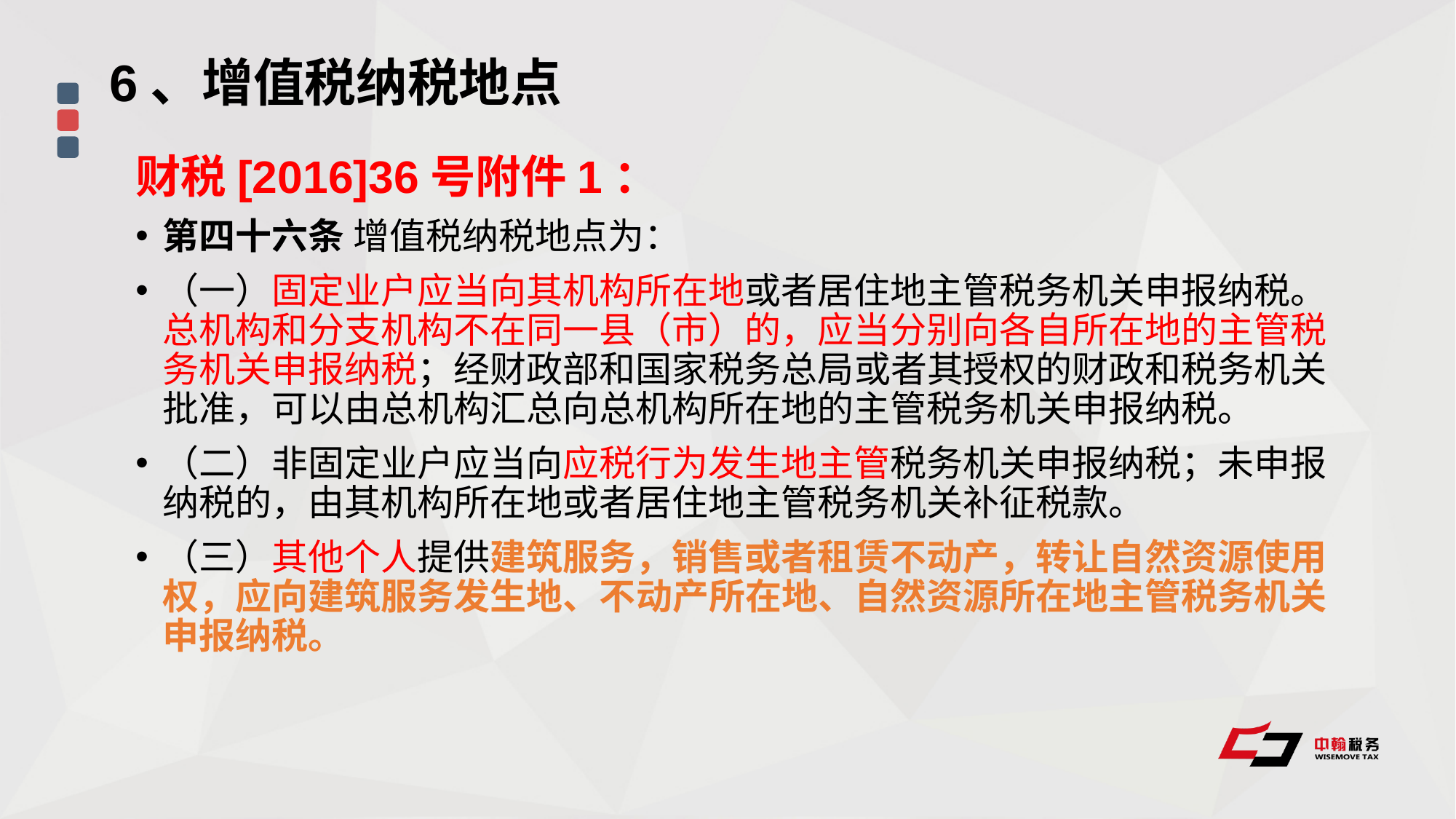

6、增值税纳税地点
财税[2016]36号附件1：
第四十六条 增值税纳税地点为：
（一）固定业户应当向其机构所在地或者居住地主管税务机关申报纳税。总机构和分支机构不在同一县（市）的，应当分别向各自所在地的主管税务机关申报纳税；经财政部和国家税务总局或者其授权的财政和税务机关批准，可以由总机构汇总向总机构所在地的主管税务机关申报纳税。
（二）非固定业户应当向应税行为发生地主管税务机关申报纳税；未申报纳税的，由其机构所在地或者居住地主管税务机关补征税款。
（三）其他个人提供建筑服务，销售或者租赁不动产，转让自然资源使用权，应向建筑服务发生地、不动产所在地、自然资源所在地主管税务机关申报纳税。